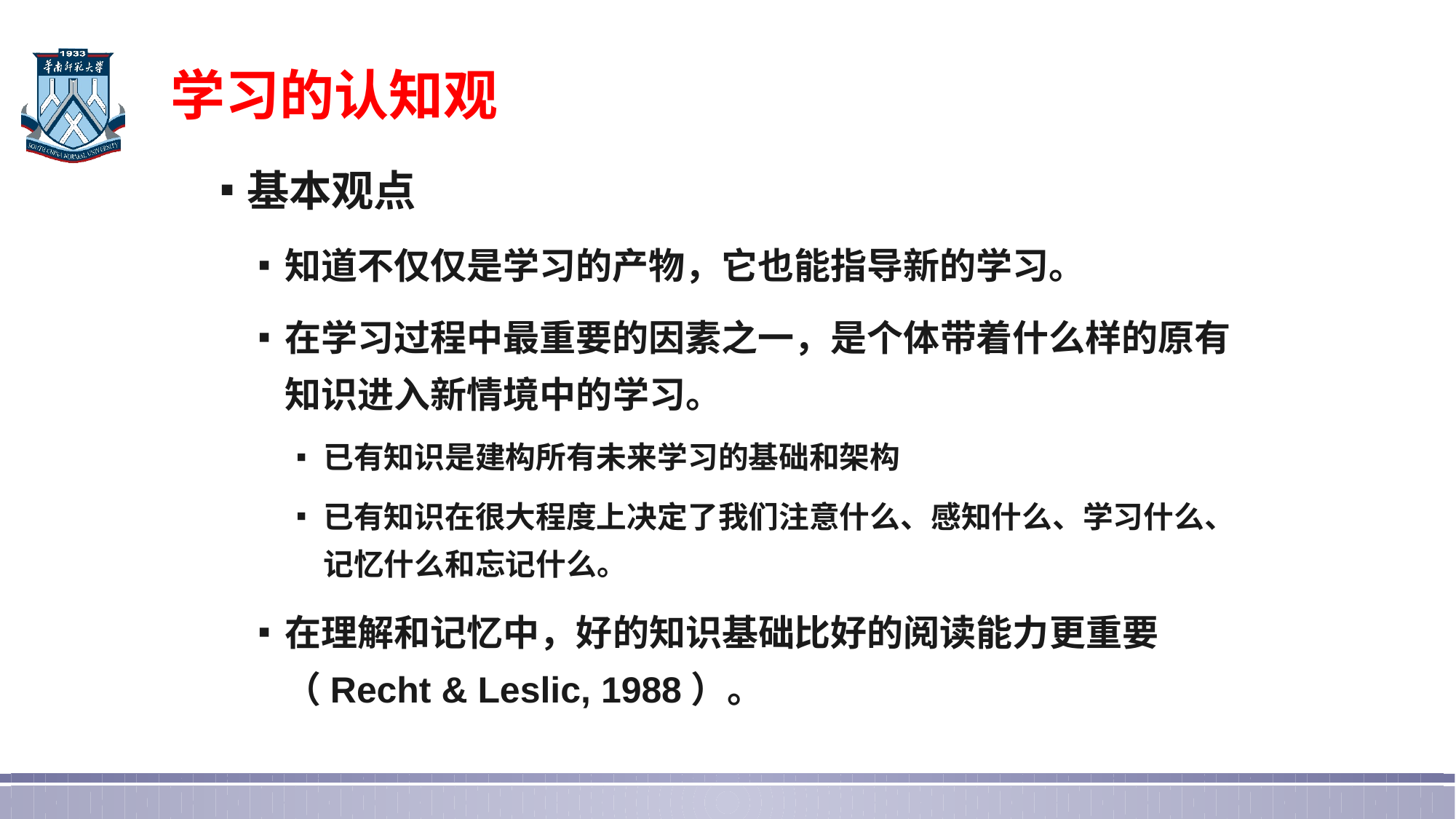

# 学习的认知观
基本观点
知道不仅仅是学习的产物，它也能指导新的学习。
在学习过程中最重要的因素之一，是个体带着什么样的原有知识进入新情境中的学习。
已有知识是建构所有未来学习的基础和架构
已有知识在很大程度上决定了我们注意什么、感知什么、学习什么、记忆什么和忘记什么。
在理解和记忆中，好的知识基础比好的阅读能力更重要（Recht & Leslic, 1988）。